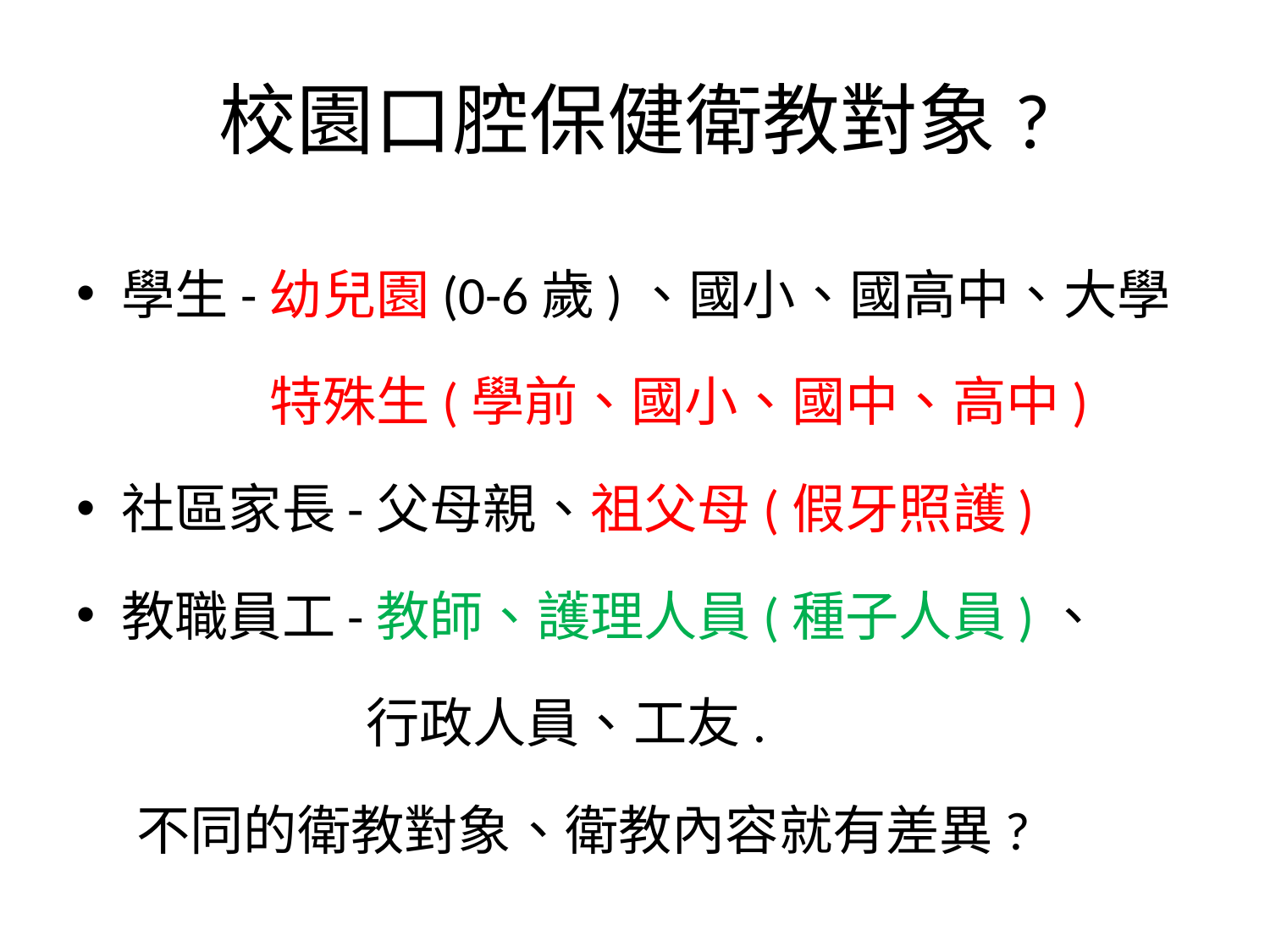

# 校園口腔保健衛教對象?
學生-幼兒園(0-6歲)、國小、國高中、大學
               特殊生(學前、國小、國中、高中)
社區家長-父母親、祖父母(假牙照護)
教職員工-教師、護理人員(種子人員)、
                       行政人員、工友.
    不同的衛教對象、衛教內容就有差異?